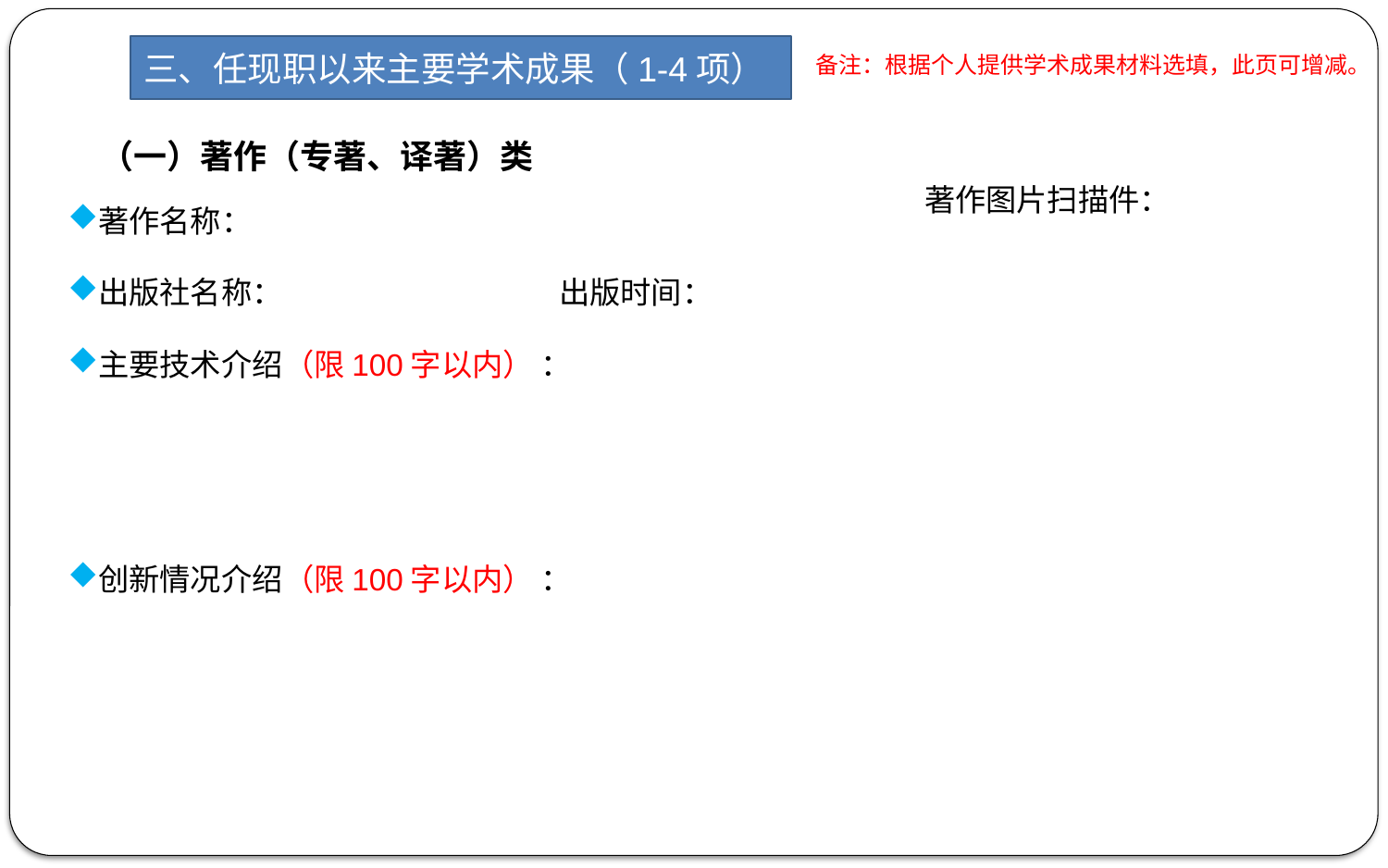

三、任现职以来主要学术成果（1-4项）
备注：根据个人提供学术成果材料选填，此页可增减。
（一）著作（专著、译著）类
著作图片扫描件：
著作名称：
出版社名称：                                        出版时间：
主要技术介绍（限100字以内） ：

创新情况介绍（限100字以内） ：